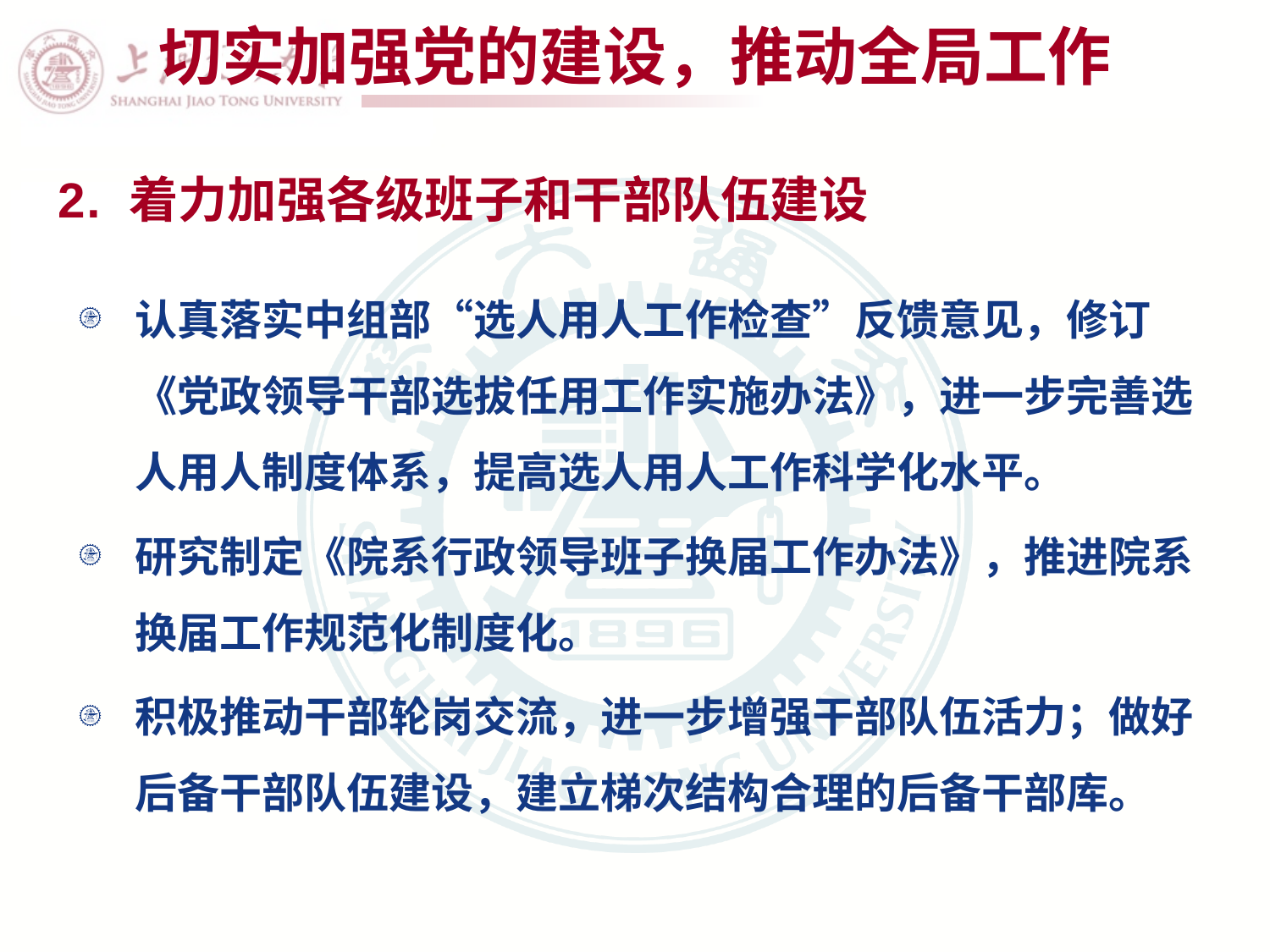

# 切实加强党的建设，推动全局工作
着力加强各级班子和干部队伍建设
认真落实中组部“选人用人工作检查”反馈意见，修订《党政领导干部选拔任用工作实施办法》，进一步完善选人用人制度体系，提高选人用人工作科学化水平。
研究制定《院系行政领导班子换届工作办法》，推进院系换届工作规范化制度化。
积极推动干部轮岗交流，进一步增强干部队伍活力；做好后备干部队伍建设，建立梯次结构合理的后备干部库。